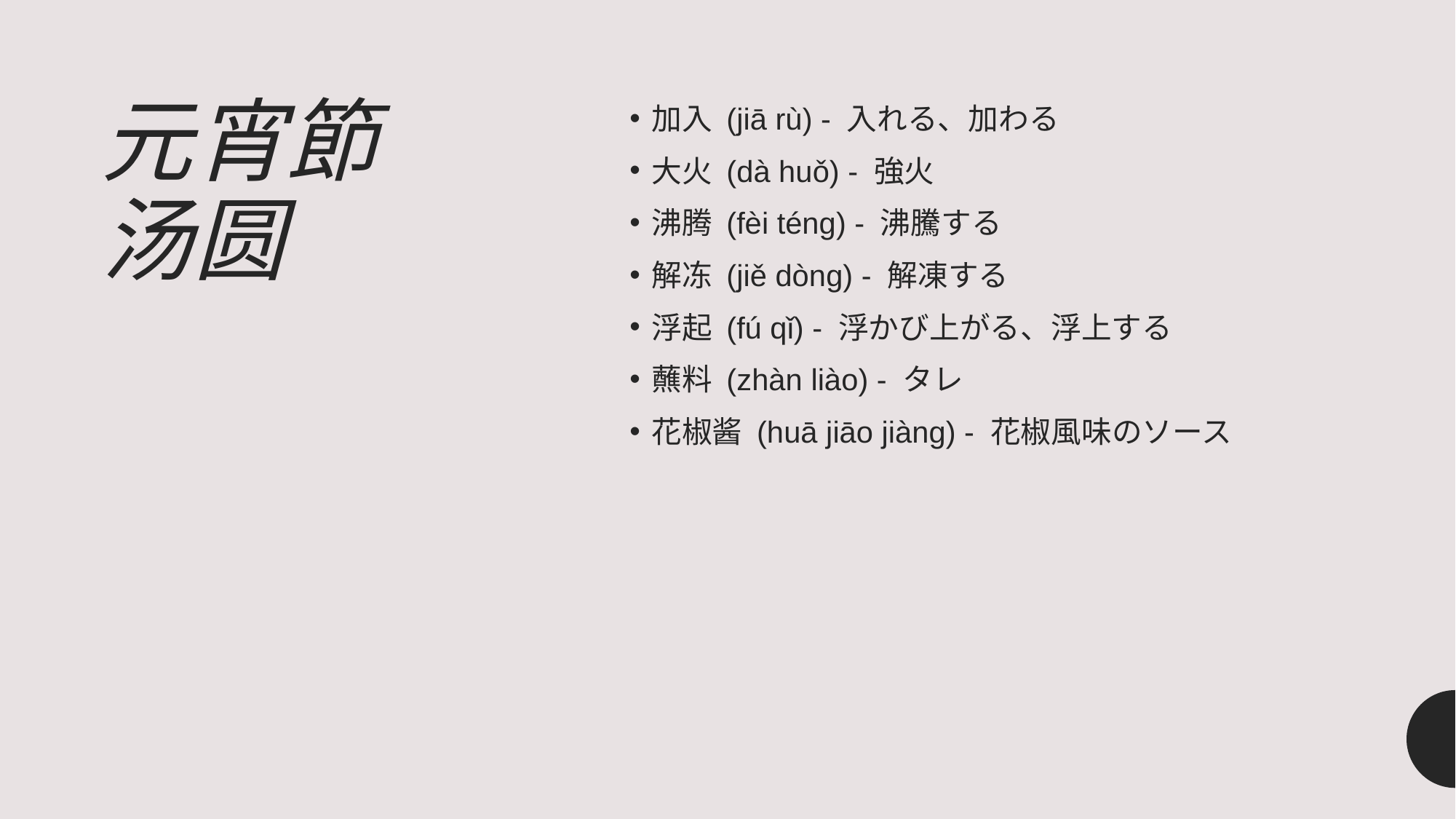

# 元宵節 汤圆
加入 (jiā rù) - 入れる、加わる
大火 (dà huǒ) - 強火
沸腾 (fèi téng) - 沸騰する
解冻 (jiě dòng) - 解凍する
浮起 (fú qǐ) - 浮かび上がる、浮上する
蘸料 (zhàn liào) - タレ
花椒酱 (huā jiāo jiàng) - 花椒風味のソース